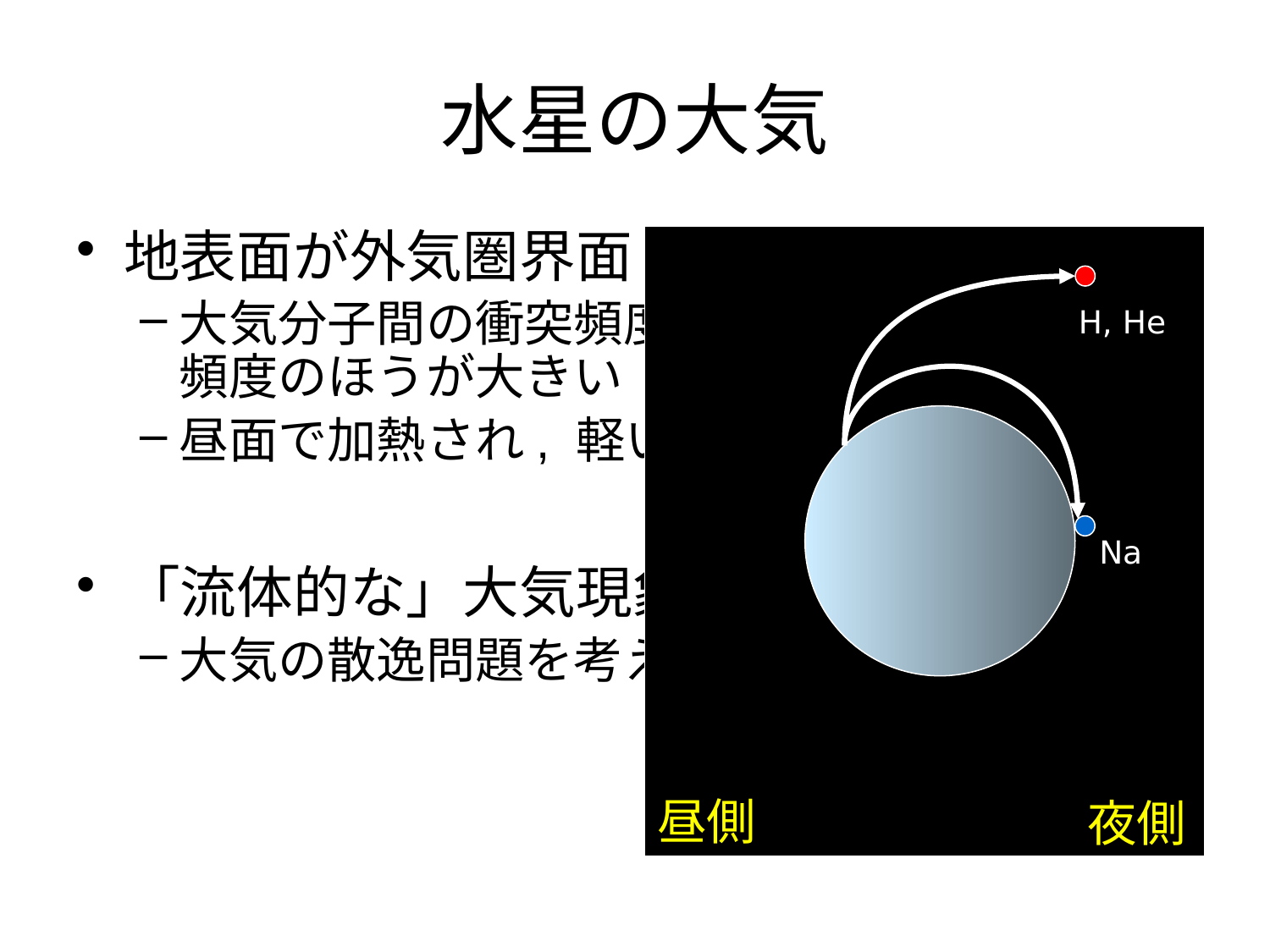

# 水星の大気
地表面が外気圏界面
大気分子間の衝突頻度 より大気地面間の衝突頻度のほうが大きい
昼面で加熱され, 軽い分子は熱的に散逸

「流体的な」大気現象は起こっていない
大気の散逸問題を考える上では面白い対象

H, He

Na
昼側
夜側